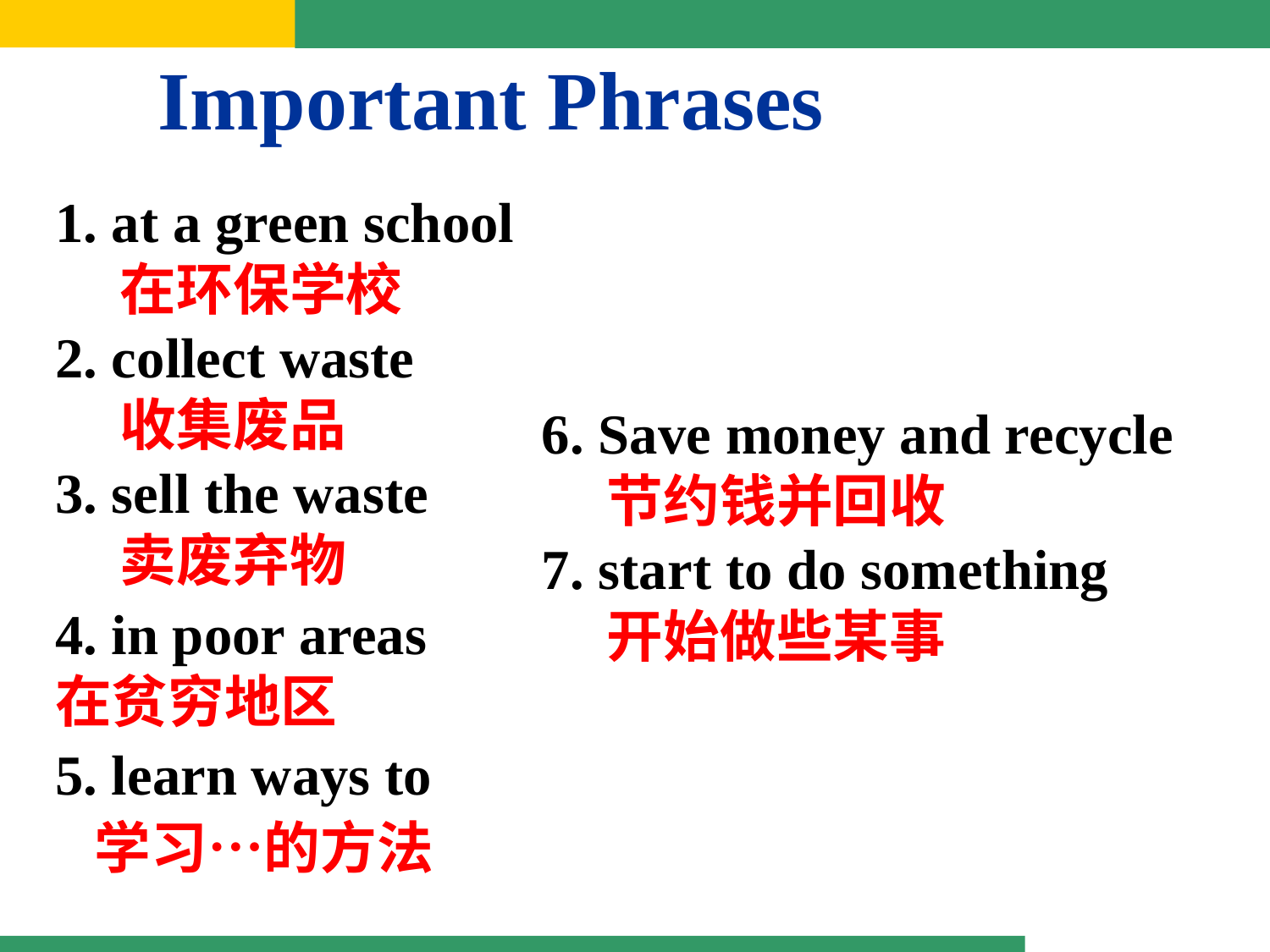

Important Phrases
1. at a green school
    在环保学校
2. collect waste
    收集废品
3. sell the waste
    卖废弃物
4. in poor areas
在贫穷地区
5. learn ways to
  学习…的方法
6. Save money and recycle
    节约钱并回收
7. start to do something
    开始做些某事